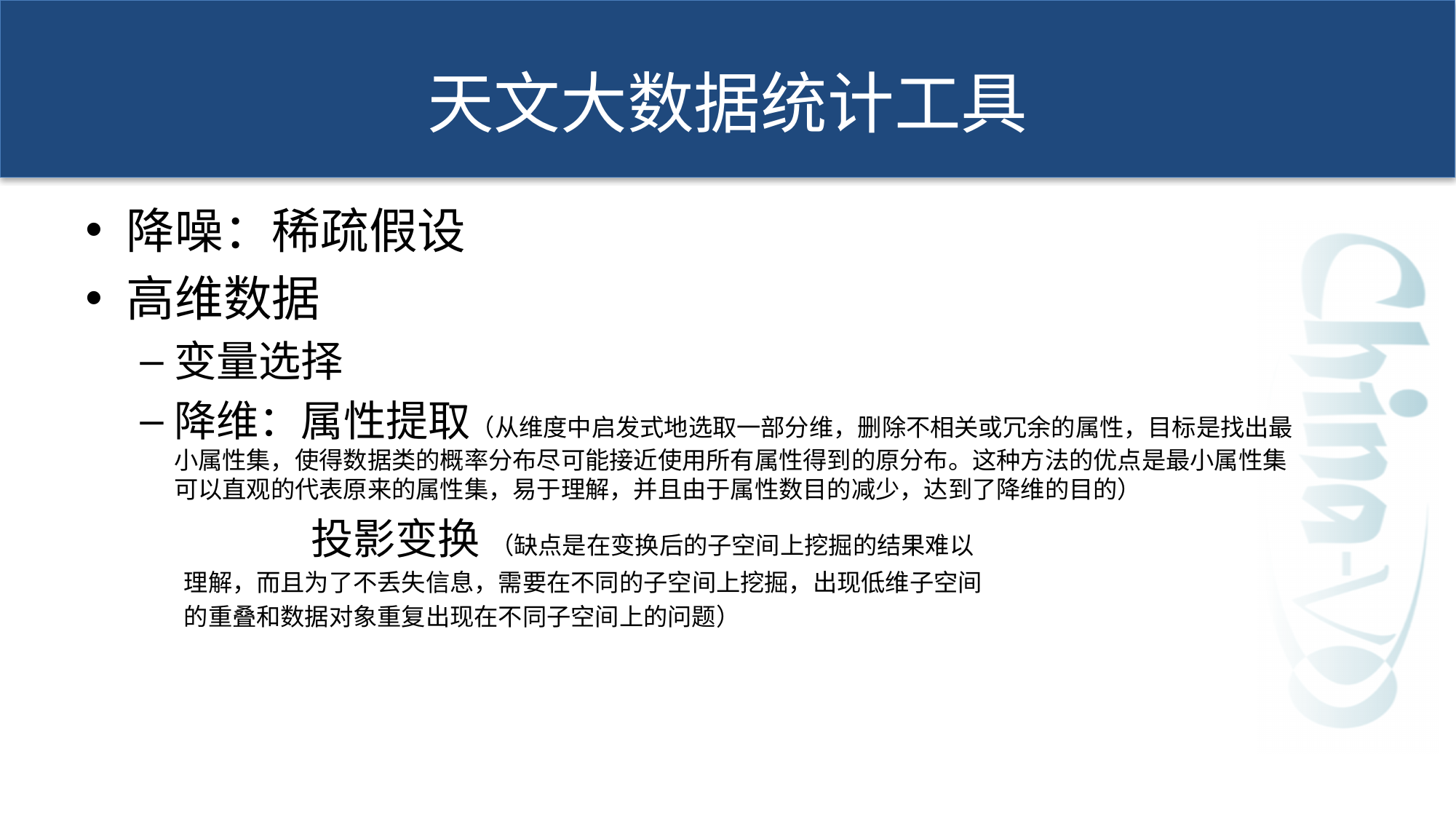

# 天文大数据统计工具
降噪：稀疏假设
高维数据
变量选择
降维：属性提取（从维度中启发式地选取一部分维，删除不相关或冗余的属性，目标是找出最小属性集，使得数据类的概率分布尽可能接近使用所有属性得到的原分布。这种方法的优点是最小属性集可以直观的代表原来的属性集，易于理解，并且由于属性数目的减少，达到了降维的目的）
                 投影变换 （缺点是在变换后的子空间上挖掘的结果难以
       理解，而且为了不丢失信息，需要在不同的子空间上挖掘，出现低维子空间
       的重叠和数据对象重复出现在不同子空间上的问题）